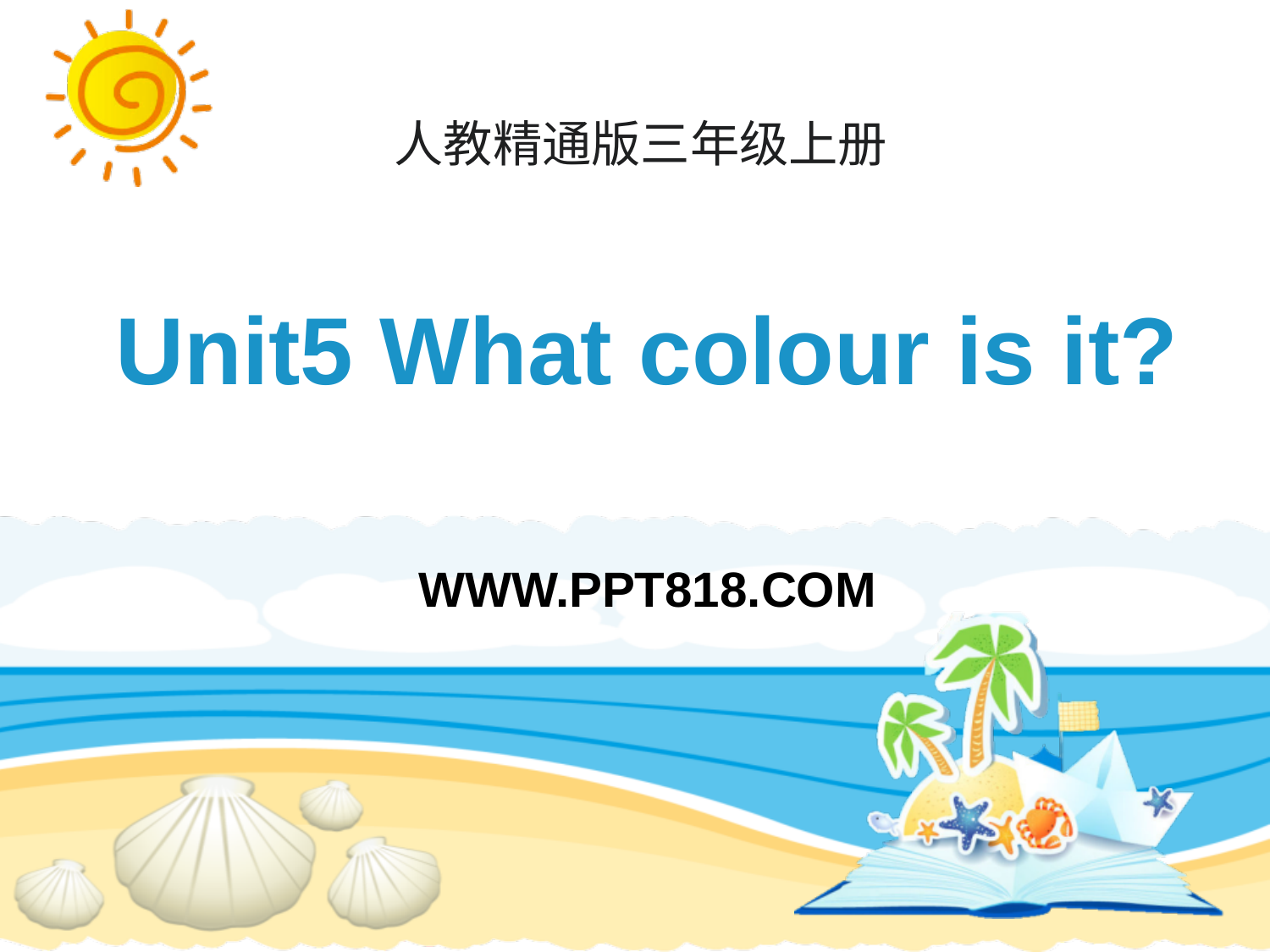

人教精通版三年级上册
# Unit5 What colour is it?
WWW.PPT818.COM